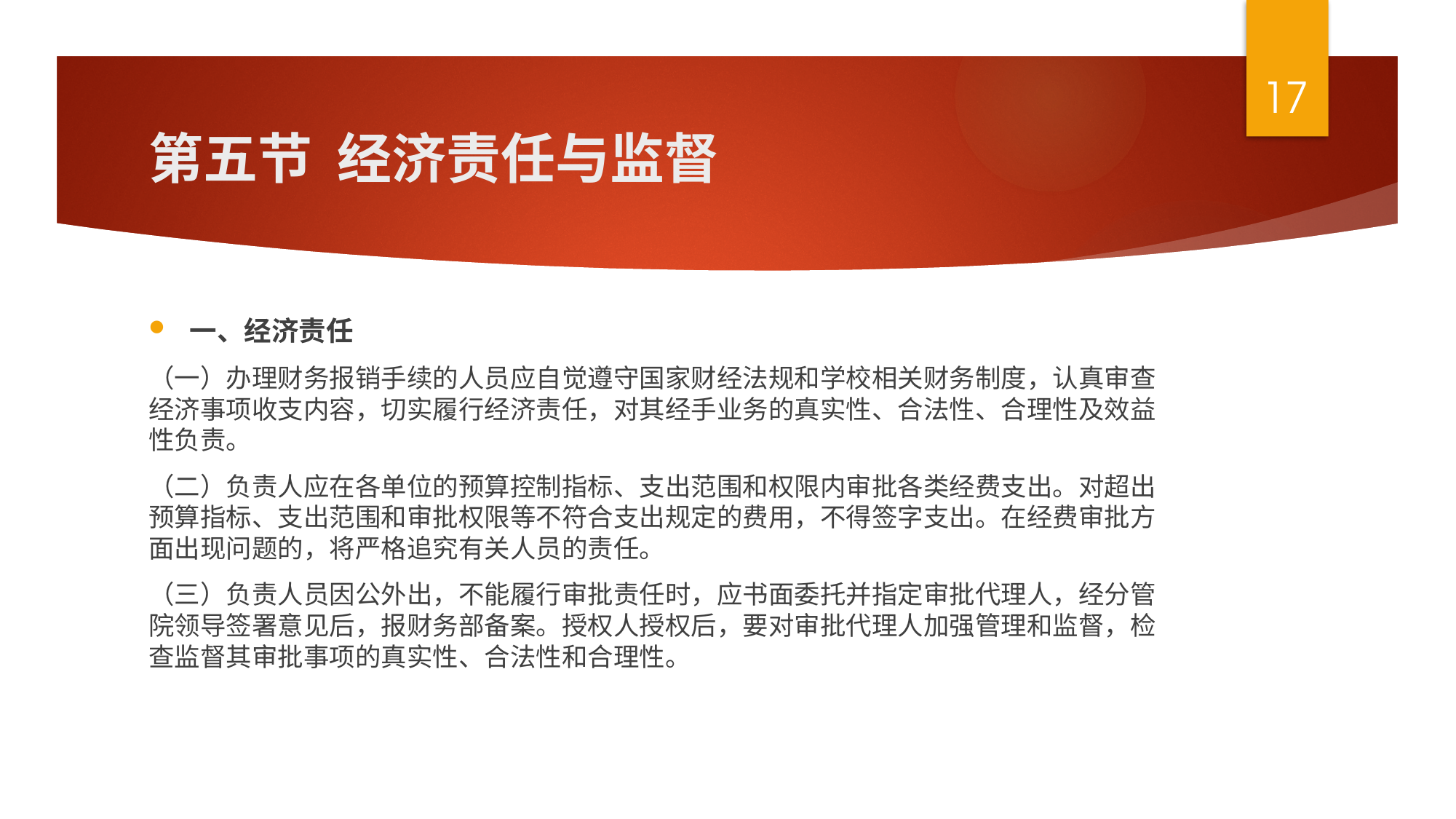

17
# 第五节  经济责任与监督
一、经济责任
（一）办理财务报销手续的人员应自觉遵守国家财经法规和学校相关财务制度，认真审查经济事项收支内容，切实履行经济责任，对其经手业务的真实性、合法性、合理性及效益性负责。
（二）负责人应在各单位的预算控制指标、支出范围和权限内审批各类经费支出。对超出预算指标、支出范围和审批权限等不符合支出规定的费用，不得签字支出。在经费审批方面出现问题的，将严格追究有关人员的责任。
（三）负责人员因公外出，不能履行审批责任时，应书面委托并指定审批代理人，经分管院领导签署意见后，报财务部备案。授权人授权后，要对审批代理人加强管理和监督，检查监督其审批事项的真实性、合法性和合理性。